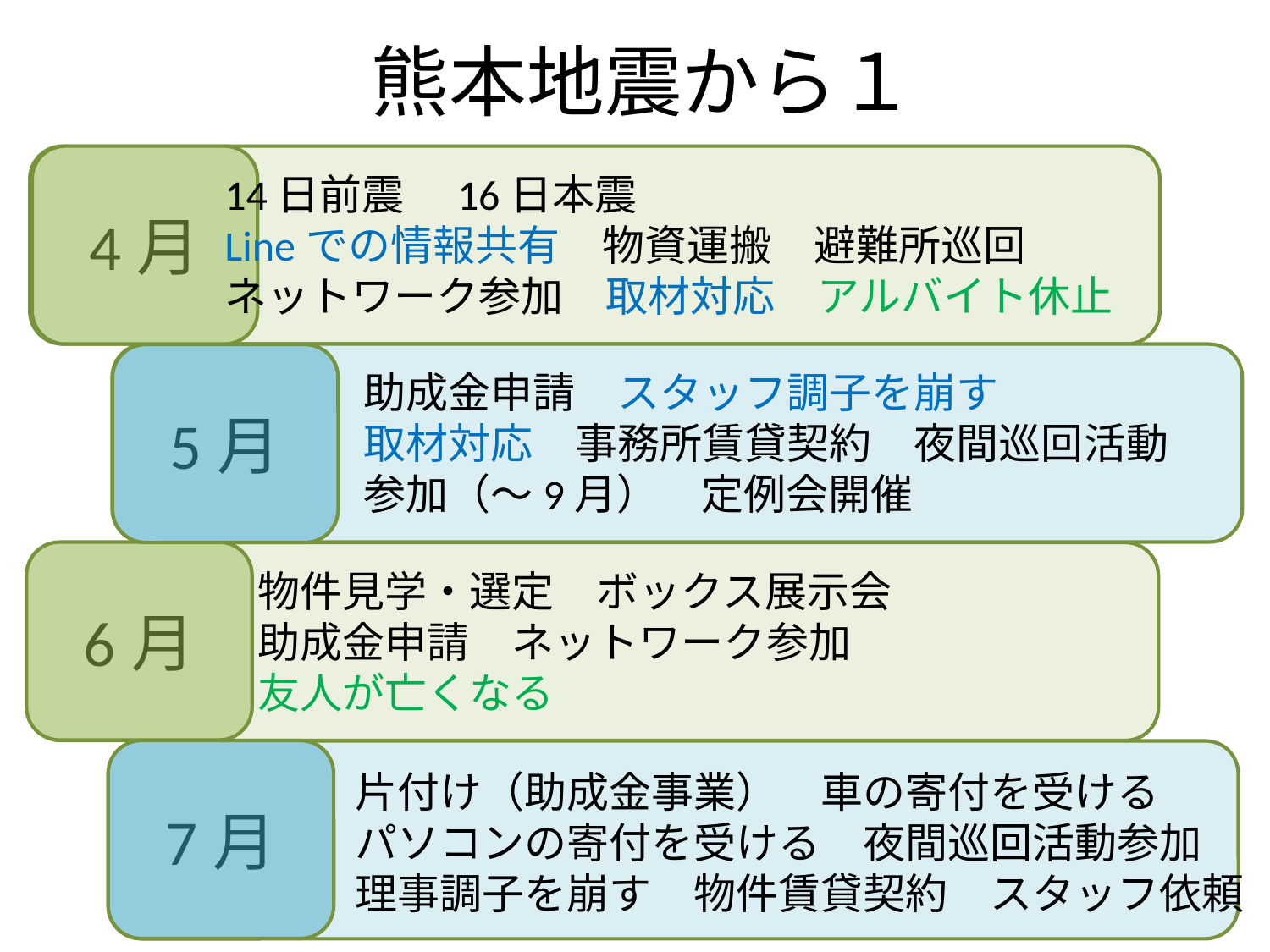

# 熊本地震から１

4月
14日前震　16日本震
Lineでの情報共有　物資運搬　避難所巡回
ネットワーク参加　取材対応　アルバイト休止

5月
助成金申請　スタッフ調子を崩す
取材対応　事務所賃貸契約　夜間巡回活動
参加（～9月）　定例会開催
6月

物件見学・選定　ボックス展示会
助成金申請　ネットワーク参加
友人が亡くなる
前震：4月14日、本震:4月16日

7月

片付け（助成金事業）　車の寄付を受ける
パソコンの寄付を受ける　夜間巡回活動参加
理事調子を崩す　物件賃貸契約　スタッフ依頼